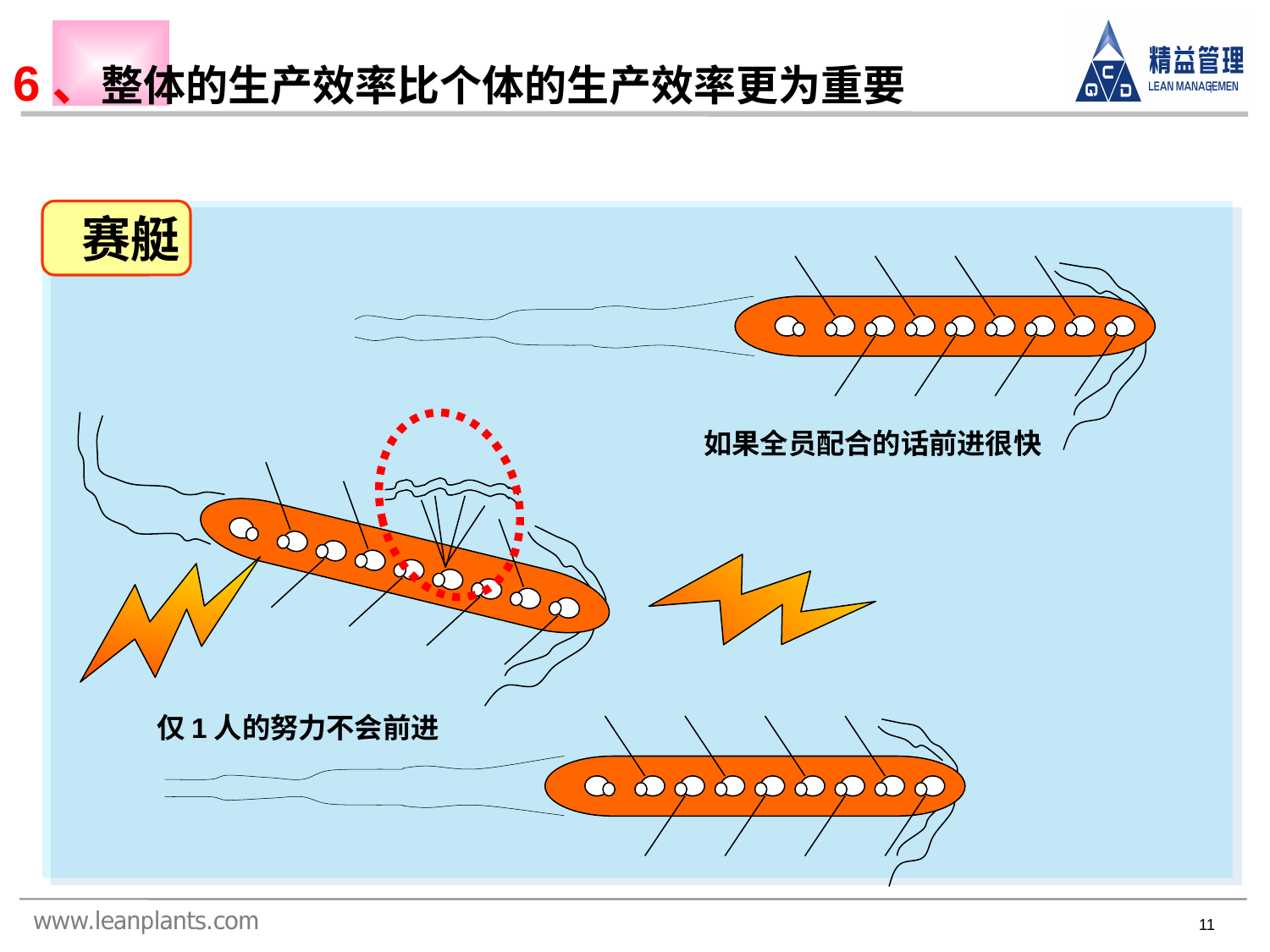

6、整体的生产效率比个体的生产效率更为重要

 赛艇

如果全员配合的话前进很快

仅1人的努力不会前进